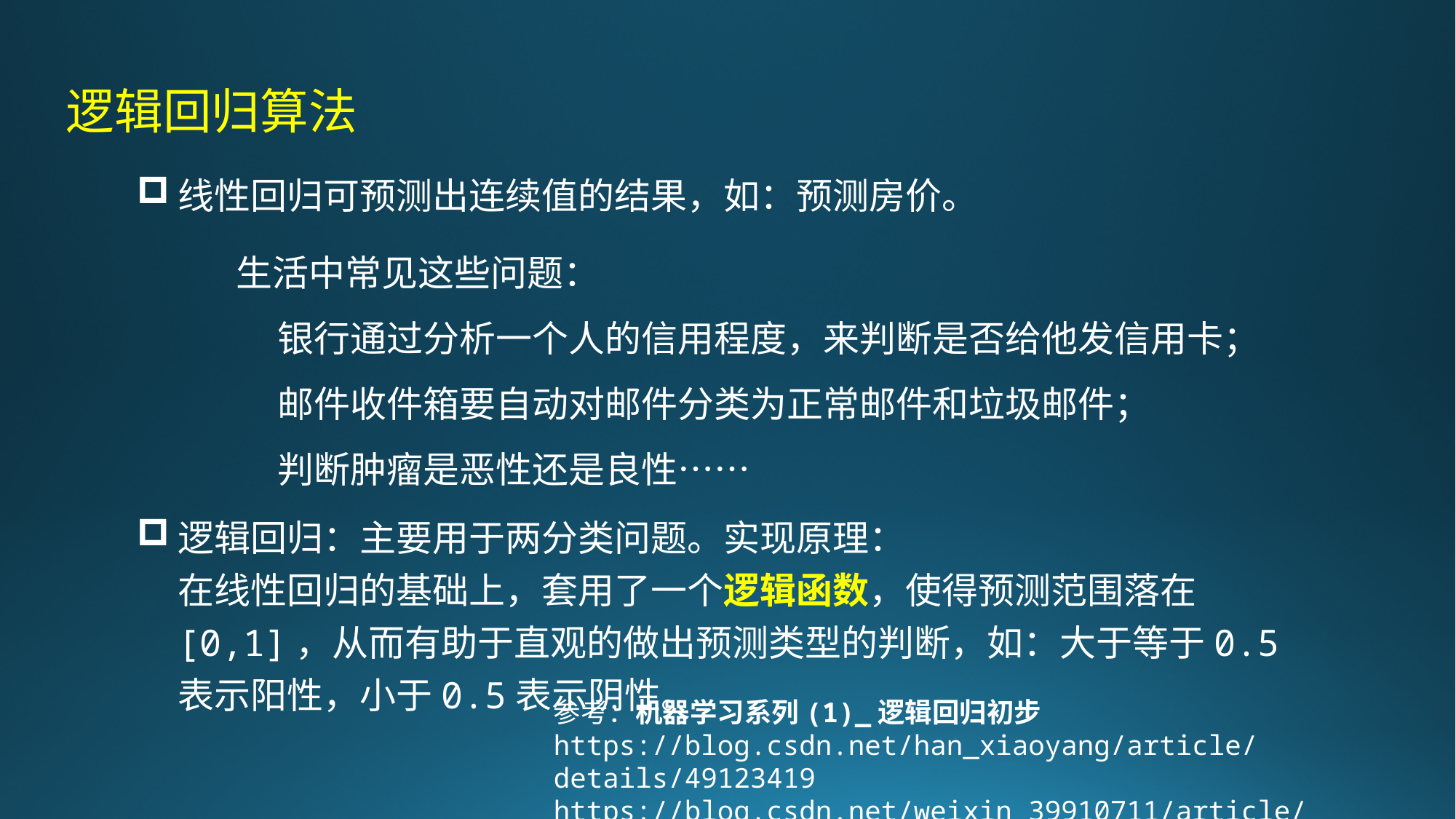

逻辑回归算法
线性回归可预测出连续值的结果，如：预测房价。
生活中常见这些问题：
    银行通过分析一个人的信用程度，来判断是否给他发信用卡；
    邮件收件箱要自动对邮件分类为正常邮件和垃圾邮件；
    判断肿瘤是恶性还是良性……
逻辑回归：主要用于两分类问题。实现原理：
在线性回归的基础上，套用了一个逻辑函数，使得预测范围落在[0,1]，从而有助于直观的做出预测类型的判断，如：大于等于0.5表示阳性，小于0.5表示阴性。
参考：机器学习系列(1)_逻辑回归初步
https://blog.csdn.net/han_xiaoyang/article/details/49123419
https://blog.csdn.net/weixin_39910711/article/details/81607386